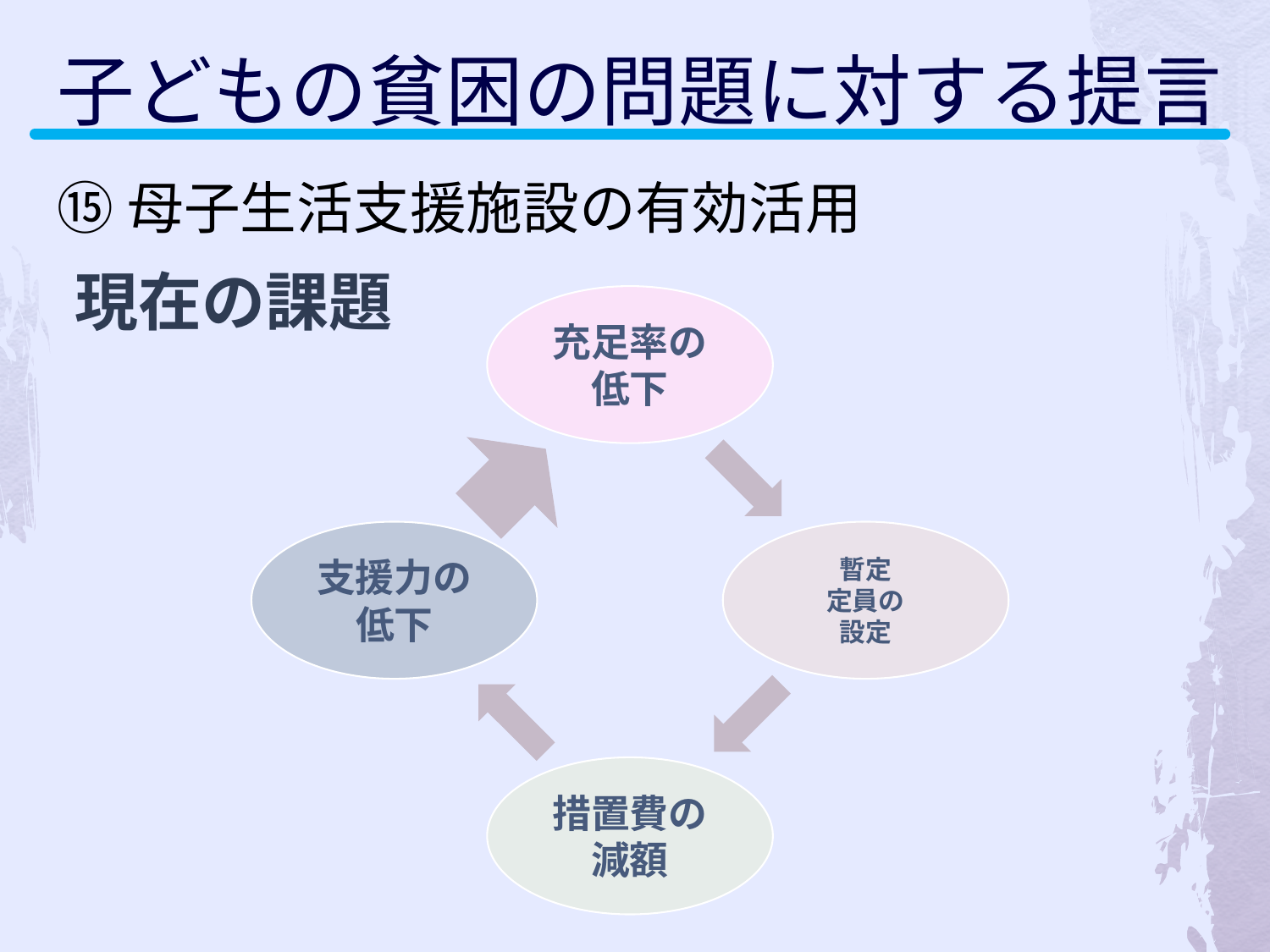

子どもの貧困の問題に対する提言
⑮母子生活支援施設の有効活用
現在の課題
充足率の低下
暫定
定員の
設定
措置費の減額
支援力の低下